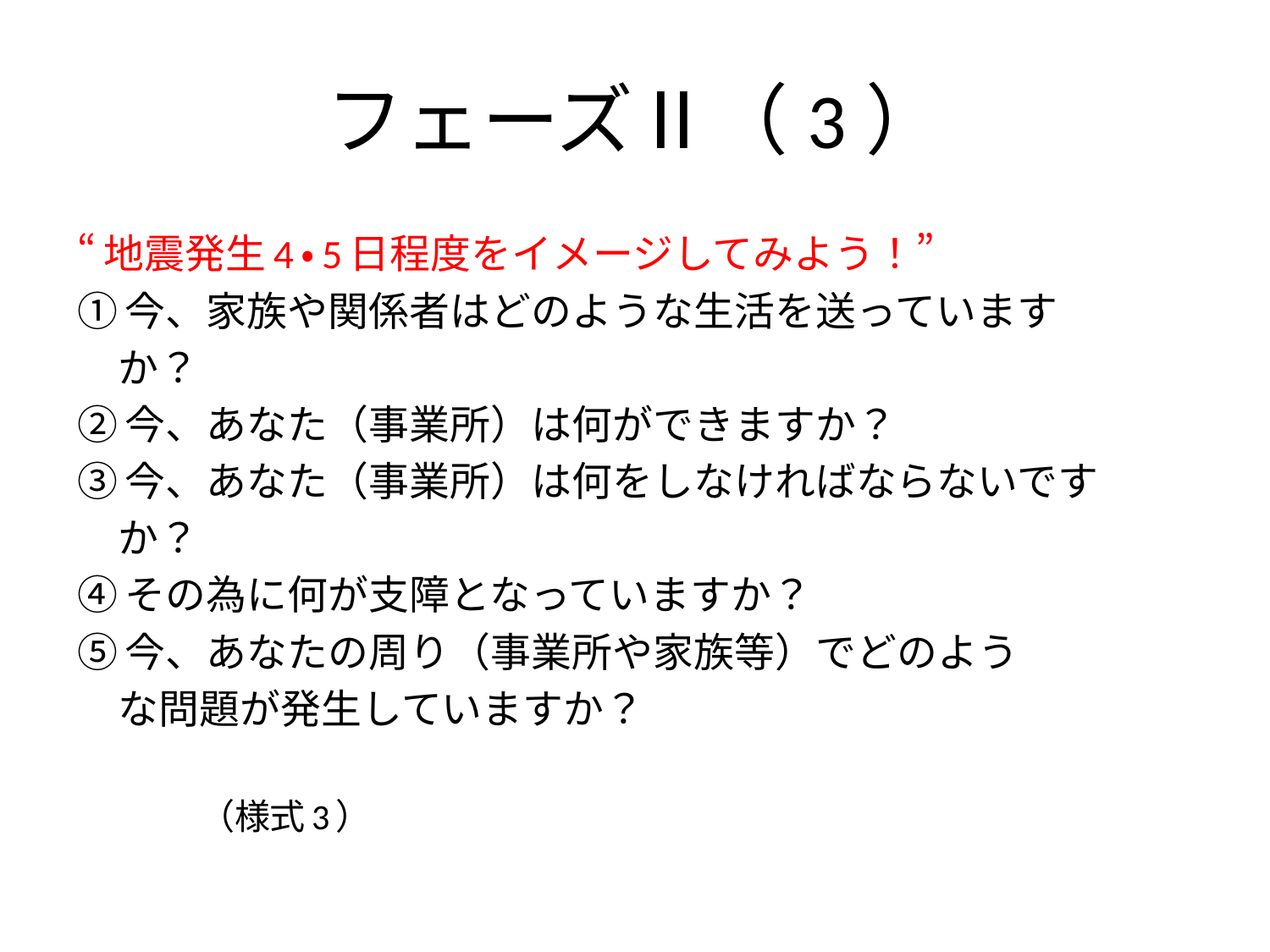

# フェーズⅡ（3）
“地震発生4・5日程度をイメージしてみよう！”
①今、家族や関係者はどのような生活を送っています
　か？
②今、あなた（事業所）は何ができますか？
③今、あなた（事業所）は何をしなければならないです
　か？
④その為に何が支障となっていますか？
⑤今、あなたの周り（事業所や家族等）でどのよう
　な問題が発生していますか？
　　　　　　　　　　　　　　　　　　　　　　　　　　　　　（様式3）